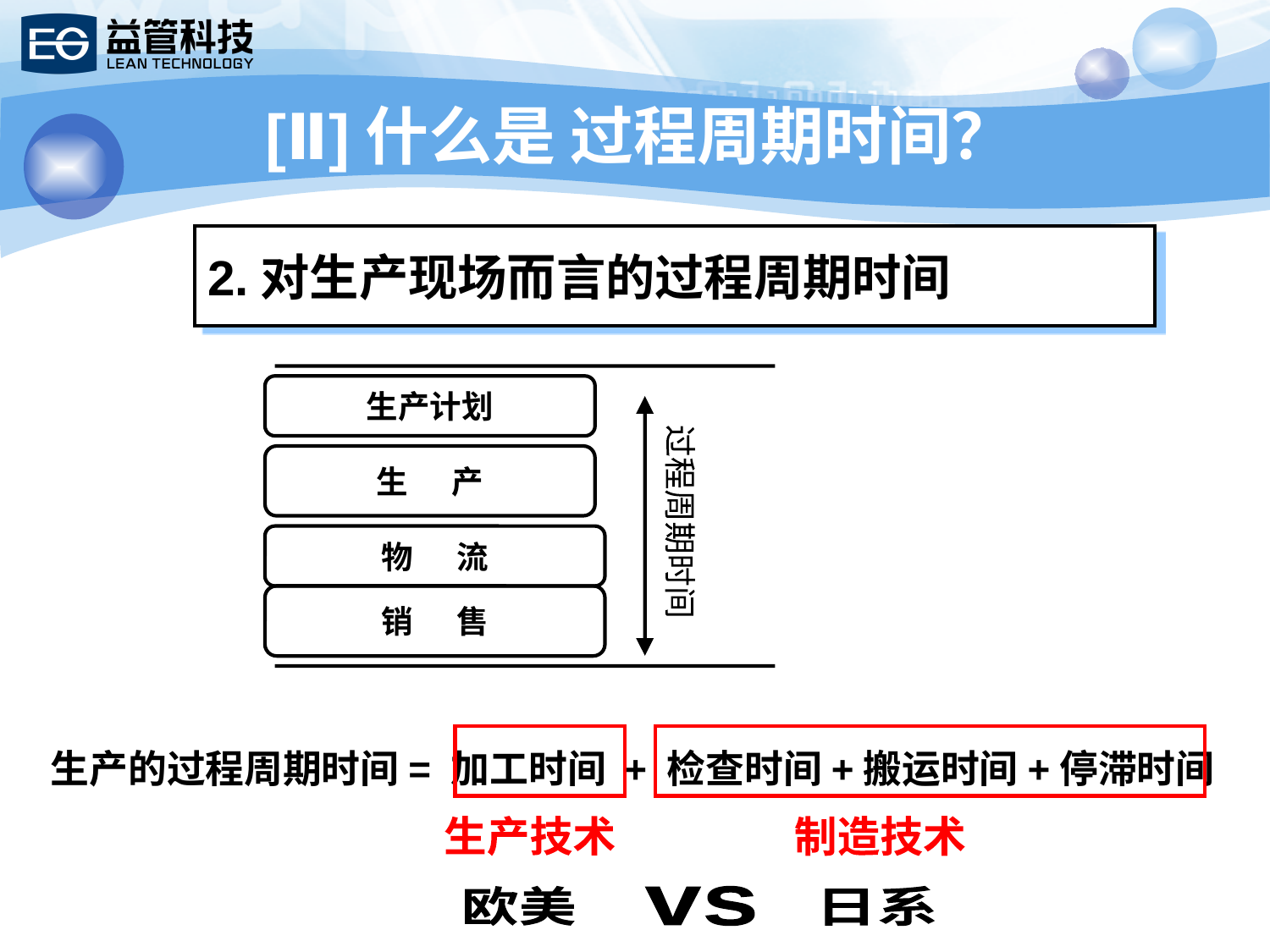

# [Ⅱ]什么是 过程周期时间？
2.对生产现场而言的过程周期时间

生产计划

生      产
过程周期时间
物      流
销      售

生产的过程周期时间= 加工时间 + 检查时间+搬运时间+停滞时间

生产技术
制造技术
欧美
vs
日系